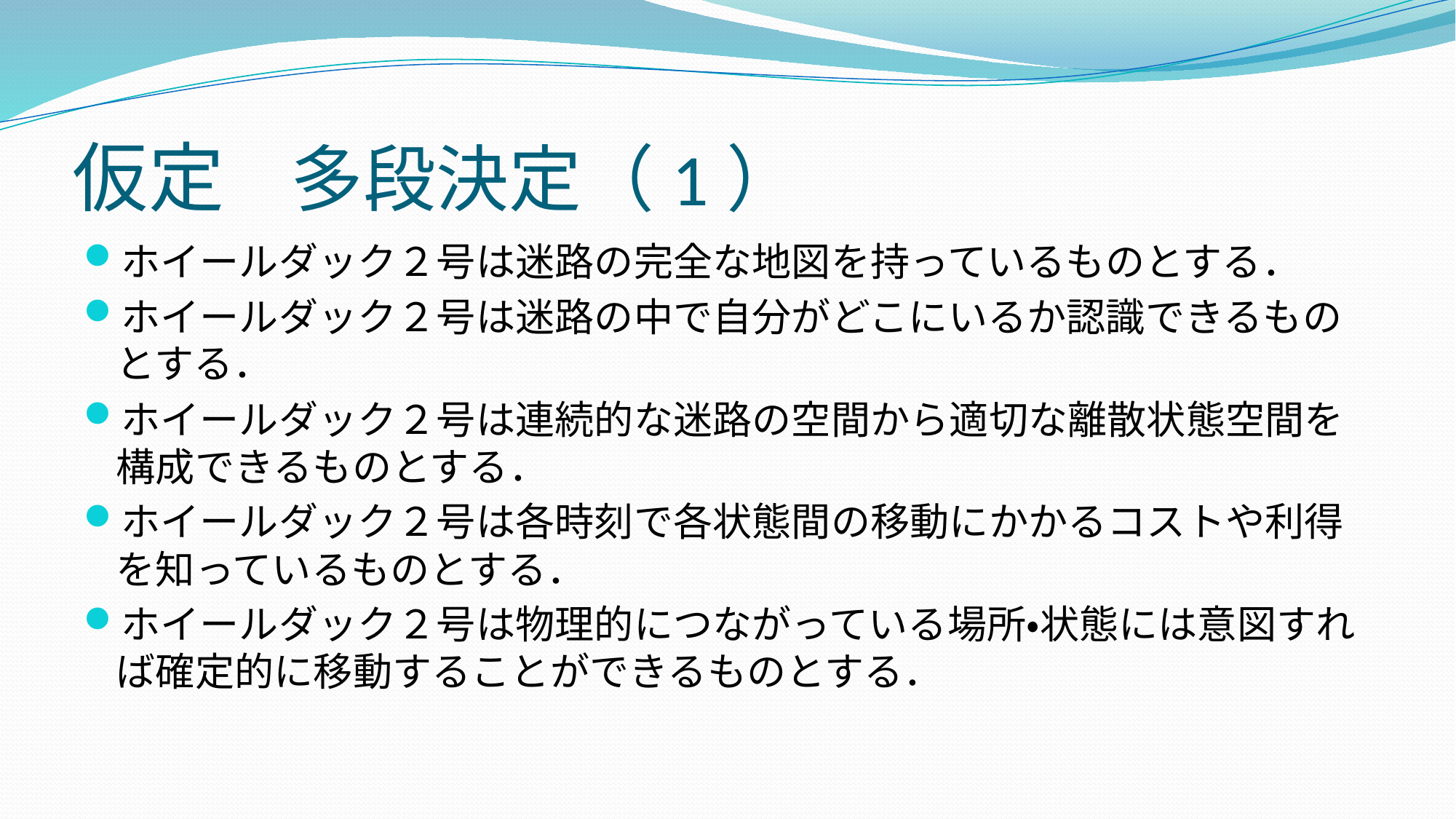

# 仮定	多段決定（1）
ホイールダック２号は迷路の完全な地図を持っているものとする．
ホイールダック２号は迷路の中で自分がどこにいるか認識できるものとする．
ホイールダック２号は連続的な迷路の空間から適切な離散状態空間を構成できるものとする．
ホイールダック２号は各時刻で各状態間の移動にかかるコストや利得を知っているものとする．
ホイールダック２号は物理的につながっている場所・状態には意図すれば確定的に移動することができるものとする．